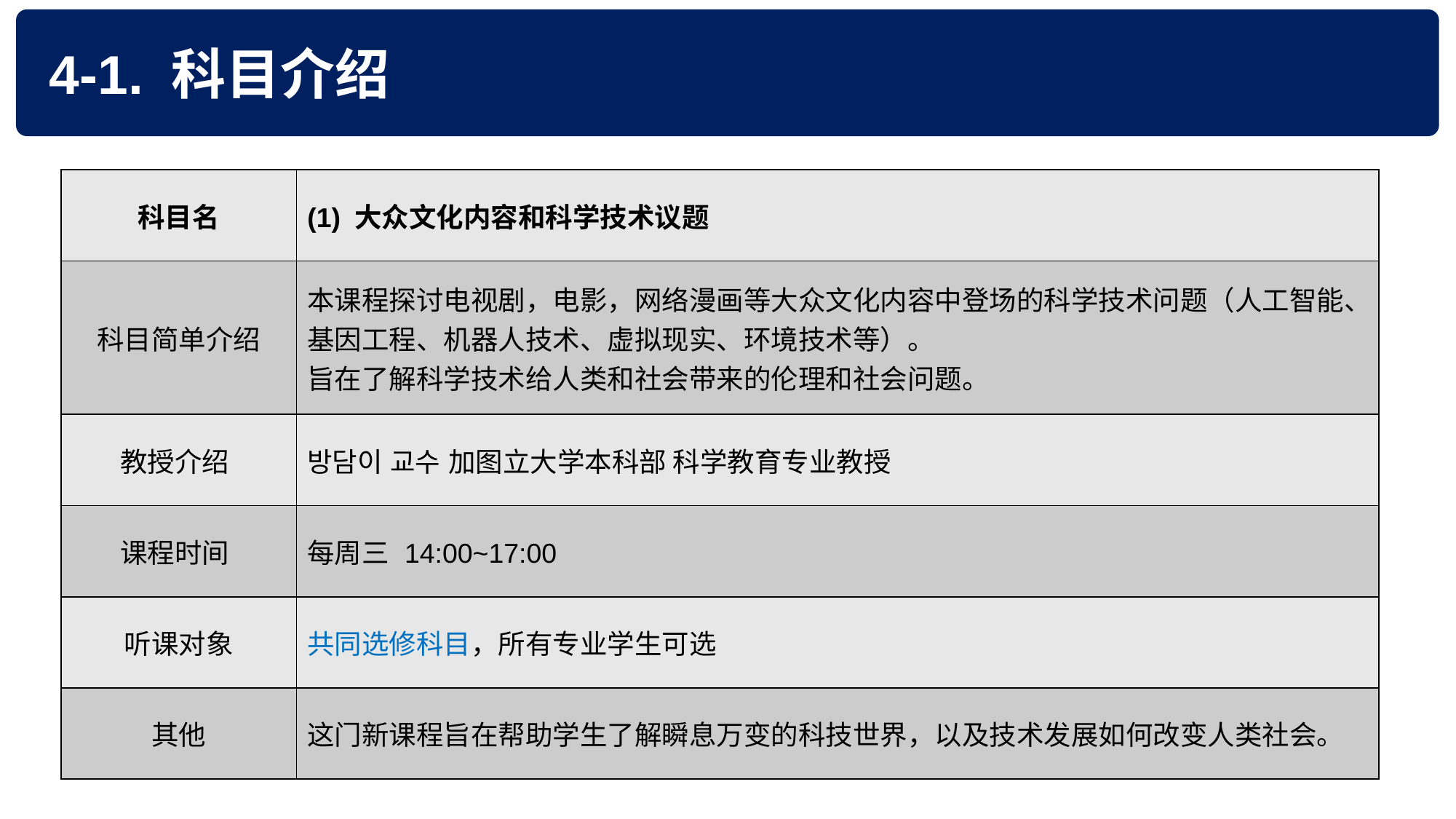

4-1. 科目介绍
| 科目名 | (1) 大众文化内容和科学技术议题 |
| --- | --- |
| 科目简单介绍 | 本课程探讨电视剧，电影，网络漫画等大众文化内容中登场的科学技术问题（人工智能、基因工程、机器人技术、虚拟现实、环境技术等）。 旨在了解科学技术给人类和社会带来的伦理和社会问题。 |
| 教授介绍 | 방담이 교수 加图立大学本科部 科学教育专业教授 |
| 课程时间 | 每周三 14:00~17:00 |
| 听课对象 | 共同选修科目，所有专业学生可选 |
| 其他 | 这门新课程旨在帮助学生了解瞬息万变的科技世界，以及技术发展如何改变人类社会。 |